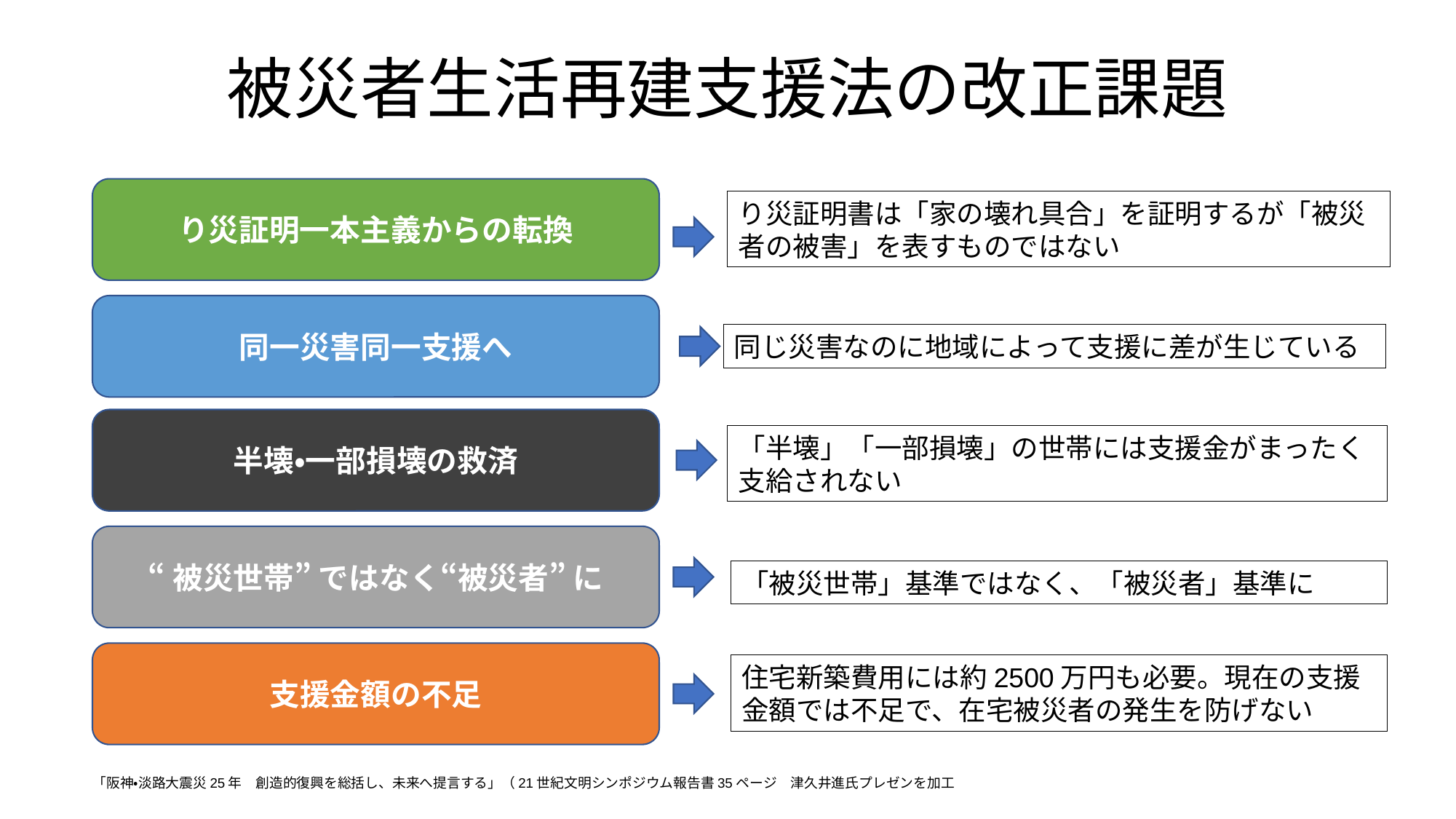

# 被災者生活再建支援法の改正課題
り災証明一本主義からの転換
り災証明書は「家の壊れ具合」を証明するが「被災者の被害」を表すものではない

同一災害同一支援へ
同じ災害なのに地域によって支援に差が生じている

半壊・一部損壊の救済
「半壊」「一部損壊」の世帯には支援金がまったく支給されない

“被災世帯” ではなく“被災者” に

「被災世帯」基準ではなく、「被災者」基準に
支援金額の不足
住宅新築費用には約2500万円も必要。現在の支援金額では不足で、在宅被災者の発生を防げない

「阪神・淡路大震災25年　創造的復興を総括し、未来へ提言する」（21世紀文明シンポジウム報告書35ページ　津久井進氏プレゼンを加工